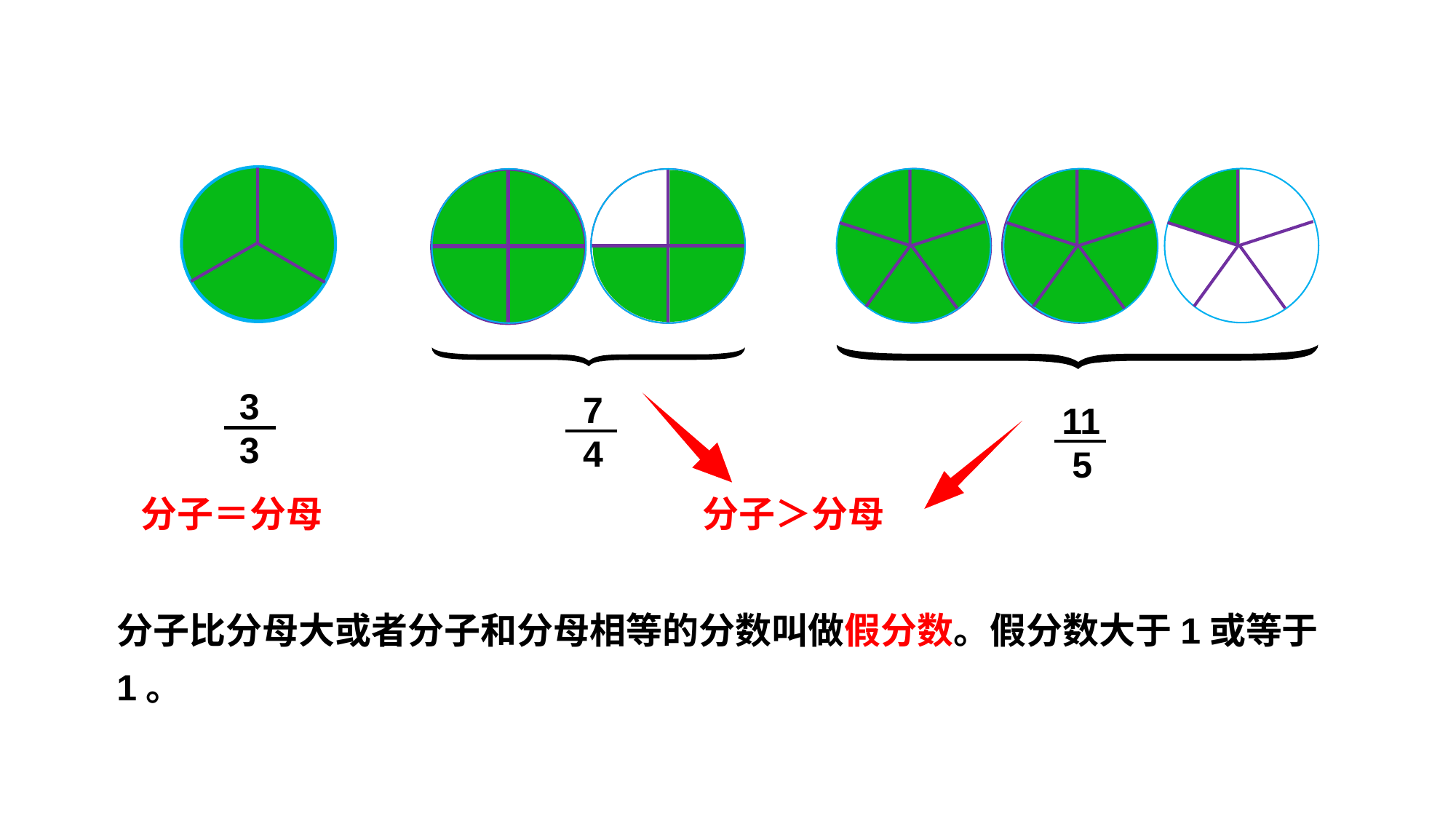

3
3
7
4
11
 5

分子＝分母
分子＞分母
分子比分母大或者分子和分母相等的分数叫做假分数。假分数大于1或等于1。